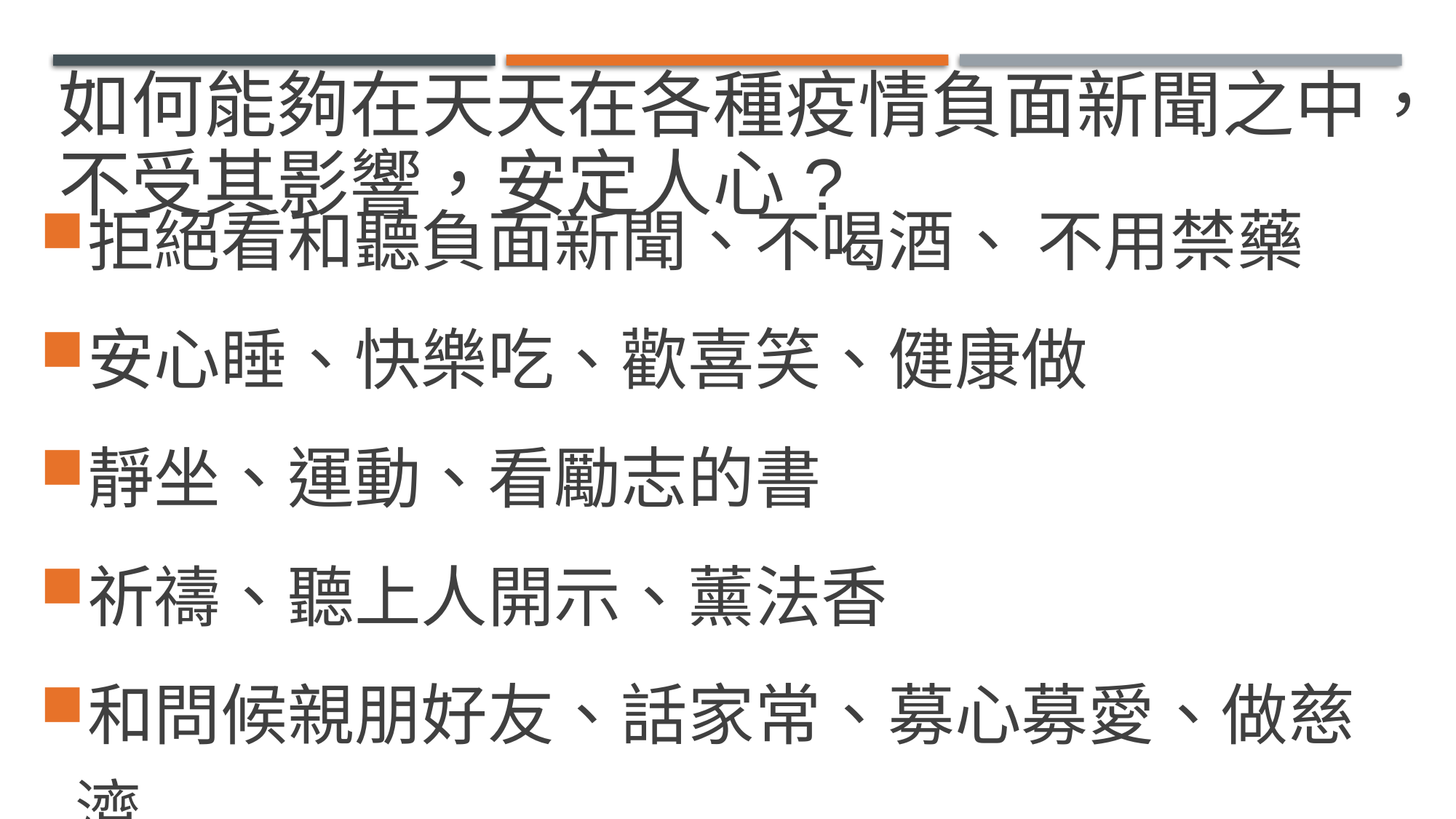

# 如何能夠在天天在各種疫情負面新聞之中，不受其影響，安定人心?
拒絕看和聽負面新聞、不喝酒、 不用禁藥
安心睡、快樂吃、歡喜笑、健康做
靜坐、運動、看勵志的書
祈禱、聽上人開示、薰法香
和問候親朋好友、話家常、募心募愛、做慈濟